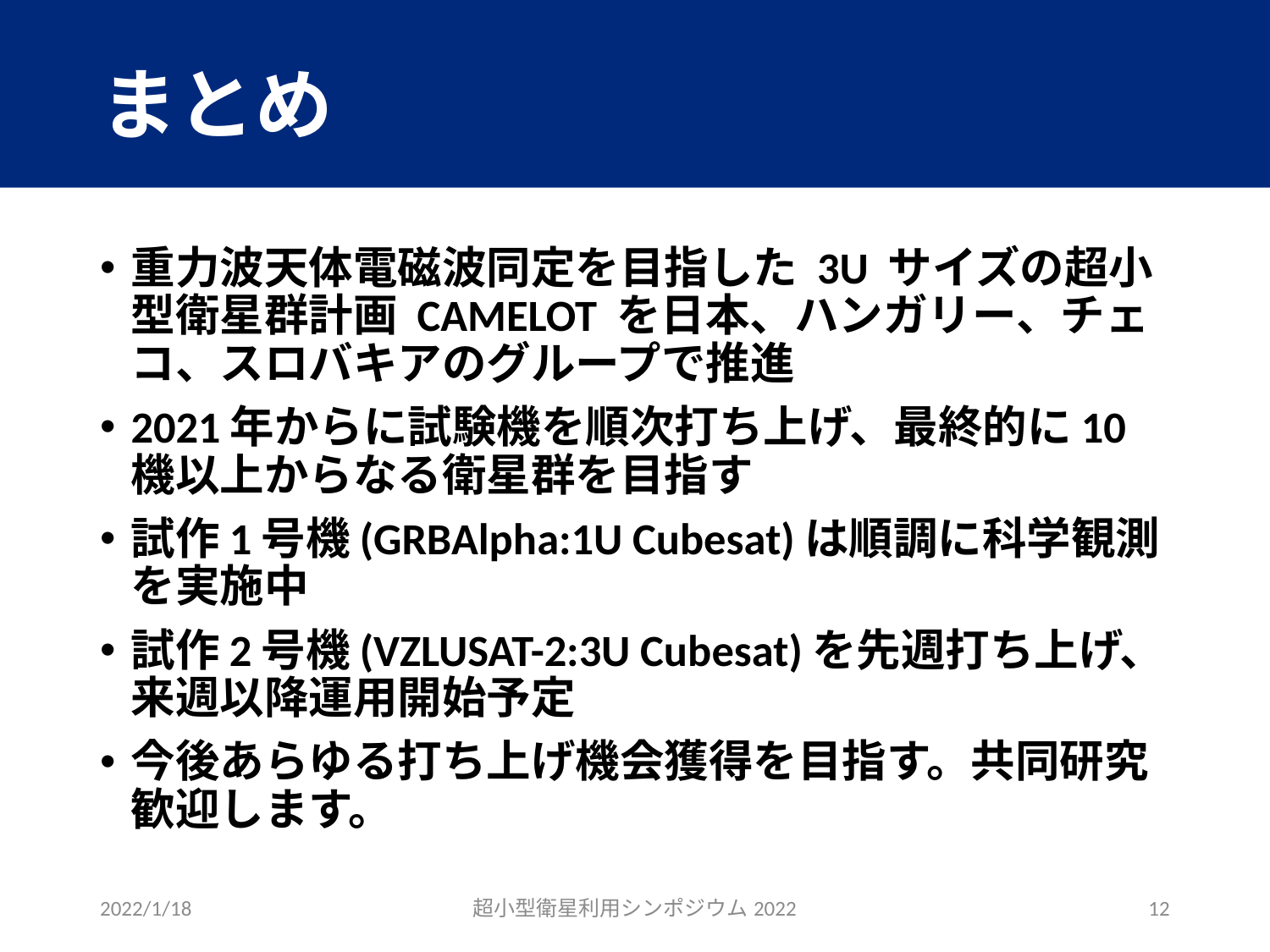

# まとめ
重力波天体電磁波同定を目指した 3U サイズの超小型衛星群計画 CAMELOT を日本、ハンガリー、チェコ、スロバキアのグループで推進
2021年からに試験機を順次打ち上げ、最終的に10機以上からなる衛星群を目指す
試作1号機(GRBAlpha:1U Cubesat)は順調に科学観測を実施中
試作2号機(VZLUSAT-2:3U Cubesat)を先週打ち上げ、来週以降運用開始予定
今後あらゆる打ち上げ機会獲得を目指す。共同研究歓迎します。
2022/1/18
超小型衛星利用シンポジウム2022
12